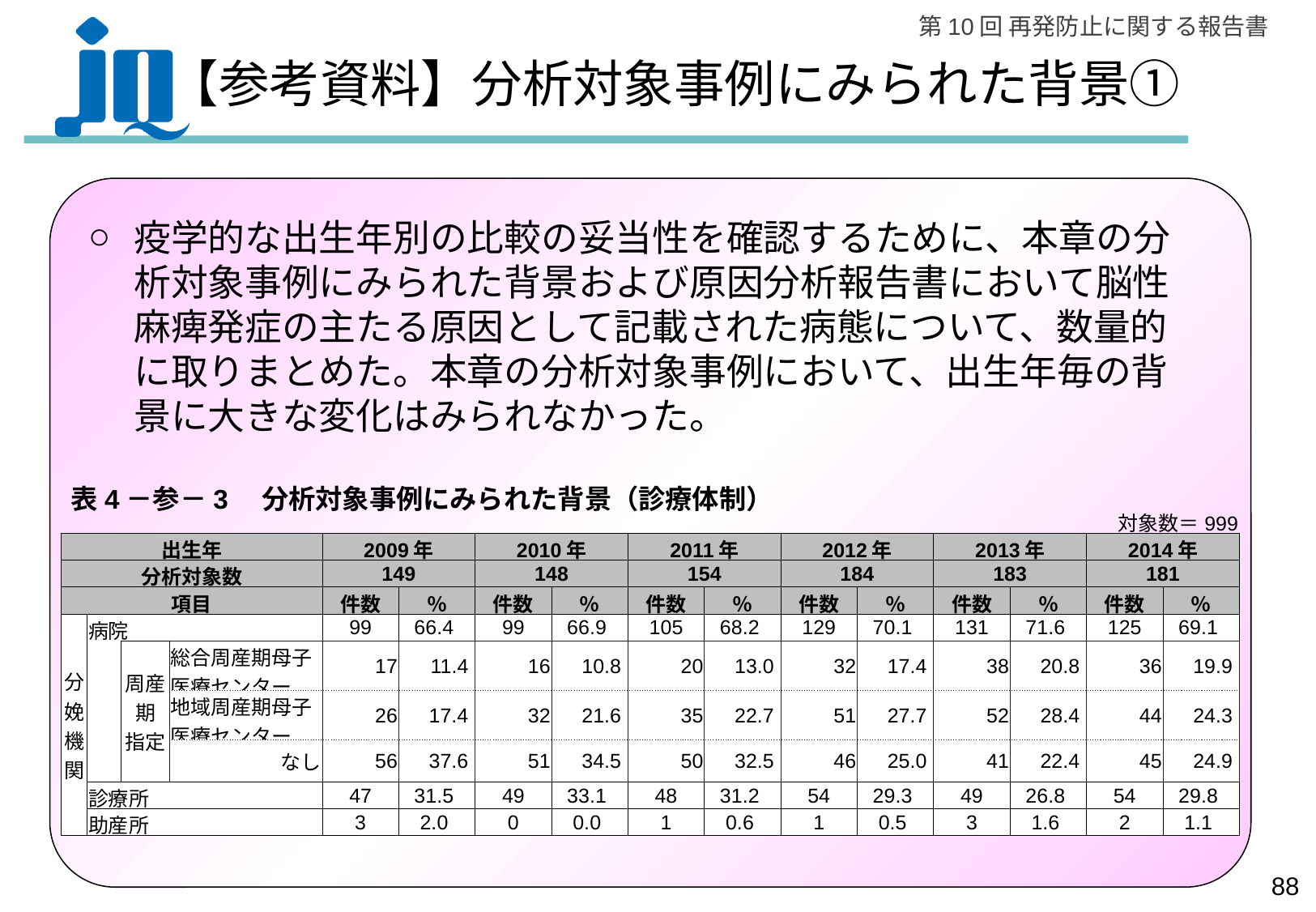

# 【参考資料】分析対象事例にみられた背景①

疫学的な出生年別の比較の妥当性を確認するために、本章の分析対象事例にみられた背景および原因分析報告書において脳性麻痺発症の主たる原因として記載された病態について、数量的に取りまとめた。本章の分析対象事例において、出生年毎の背景に大きな変化はみられなかった。
表4－参－3　分析対象事例にみられた背景（診療体制）
| 対象数＝999 |  |  |  |  |  |  |  |  |  |  |  |  |  |  |  |
| --- | --- | --- | --- | --- | --- | --- | --- | --- | --- | --- | --- | --- | --- | --- | --- |
| 出生年 |  |  |  | 2009年 |  | 2010年 |  | 2011年 |  | 2012年 |  | 2013年 |  | 2014年 |  |
| 分析対象数 |  |  |  | 149 |  | 148 |  | 154 |  | 184 |  | 183 |  | 181 |  |
| 項目 |  |  |  | 件数 | ％ | 件数 | ％ | 件数 | ％ | 件数 | ％ | 件数 | ％ | 件数 | ％ |
| 分娩機関 | 病院 |  |  | 99 | 66.4 | 99 | 66.9 | 105 | 68.2 | 129 | 70.1 | 131 | 71.6 | 125 | 69.1 |
|  |  | 周産期 指定 | 総合周産期母子医療センター | 17 | 11.4 | 16 | 10.8 | 20 | 13.0 | 32 | 17.4 | 38 | 20.8 | 36 | 19.9 |
|  |  |  | 地域周産期母子医療センター | 26 | 17.4 | 32 | 21.6 | 35 | 22.7 | 51 | 27.7 | 52 | 28.4 | 44 | 24.3 |
|  |  |  | 地域周産期母子医療センター | 26 | 17.4 | 32 | 21.6 | 35 | 22.7 | 51 | 27.7 | 52 | 28.4 | 44 | 24.3 |
|  |  |  | なし | 56 | 37.6 | 51 | 34.5 | 50 | 32.5 | 46 | 25.0 | 41 | 22.4 | 45 | 24.9 |
|  |  |  | なし | 56 | 37.6 | 51 | 34.5 | 50 | 32.5 | 46 | 25.0 | 41 | 22.4 | 45 | 24.9 |
|  | 診療所 |  |  | 47 | 31.5 | 49 | 33.1 | 48 | 31.2 | 54 | 29.3 | 49 | 26.8 | 54 | 29.8 |
|  | 助産所 |  |  | 3 | 2.0 | 0 | 0.0 | 1 | 0.6 | 1 | 0.5 | 3 | 1.6 | 2 | 1.1 |
88